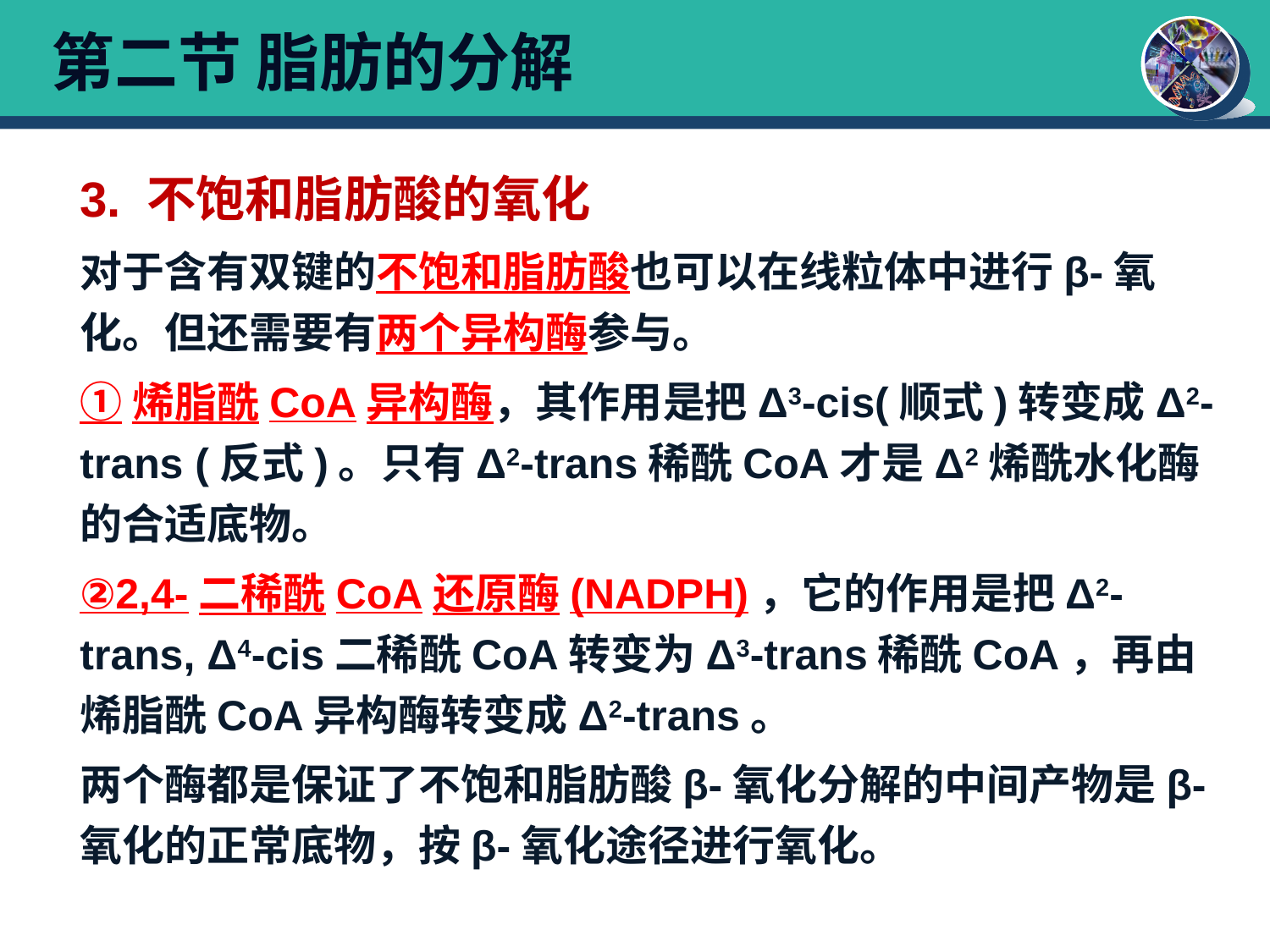

# 第二节 脂肪的分解
3. 不饱和脂肪酸的氧化
对于含有双键的不饱和脂肪酸也可以在线粒体中进行β-氧化。但还需要有两个异构酶参与。
①烯脂酰CoA异构酶，其作用是把Δ3-cis(顺式)转变成Δ2-trans (反式)。只有Δ2-trans稀酰CoA才是Δ2烯酰水化酶的合适底物。
②2,4-二稀酰CoA还原酶(NADPH)，它的作用是把Δ2-trans, Δ4-cis二稀酰CoA转变为Δ3-trans稀酰CoA，再由烯脂酰CoA异构酶转变成Δ2-trans。
两个酶都是保证了不饱和脂肪酸β-氧化分解的中间产物是β-氧化的正常底物，按β-氧化途径进行氧化。